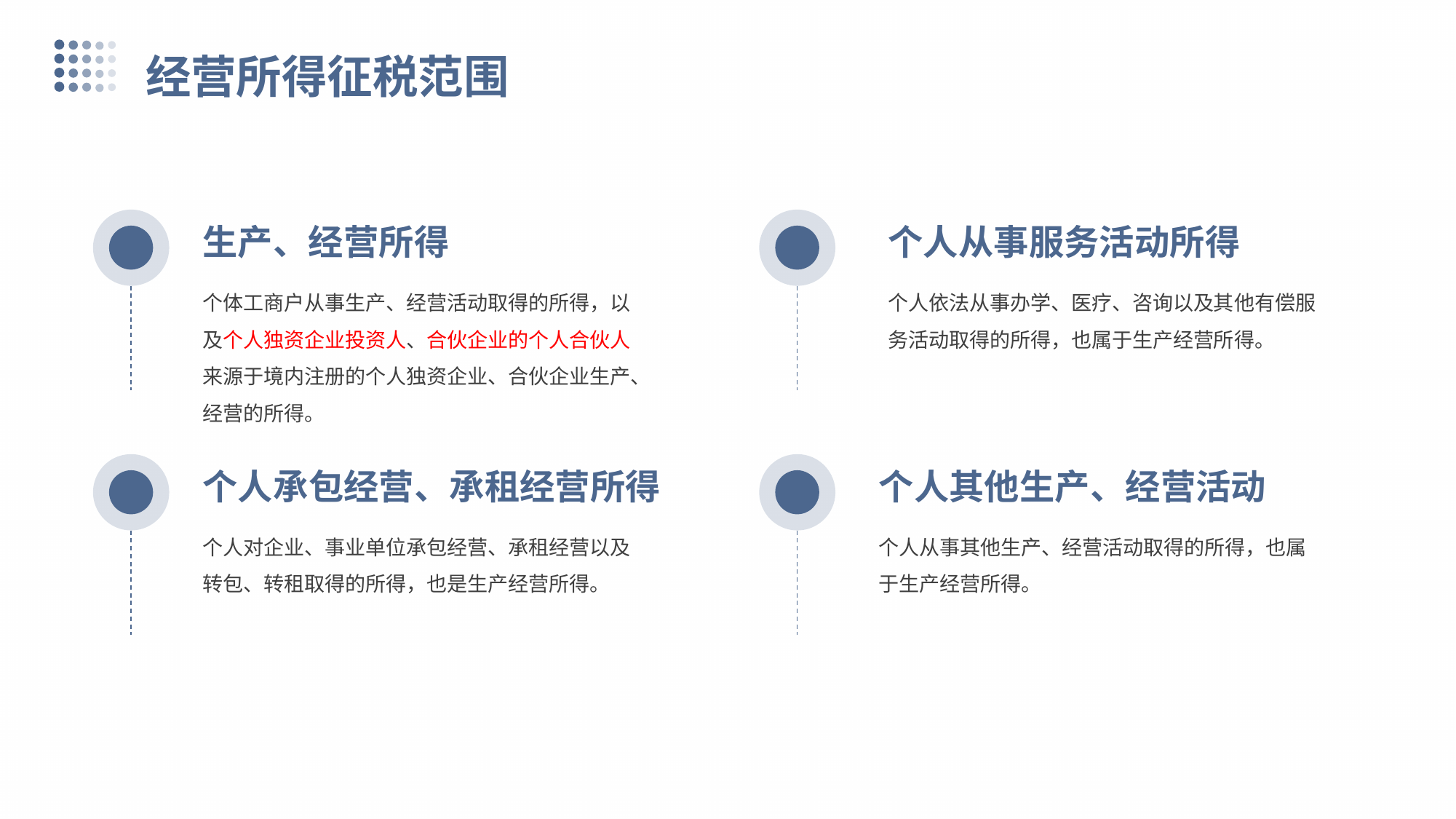

经营所得征税范围

生产、经营所得
个人从事服务活动所得

个体工商户从事生产、经营活动取得的所得，以及个人独资企业投资人、合伙企业的个人合伙人来源于境内注册的个人独资企业、合伙企业生产、经营的所得。
个人依法从事办学、医疗、咨询以及其他有偿服务活动取得的所得，也属于生产经营所得。
个人承包经营、承租经营所得
个人其他生产、经营活动

个人对企业、事业单位承包经营、承租经营以及转包、转租取得的所得，也是生产经营所得。
个人从事其他生产、经营活动取得的所得，也属于生产经营所得。